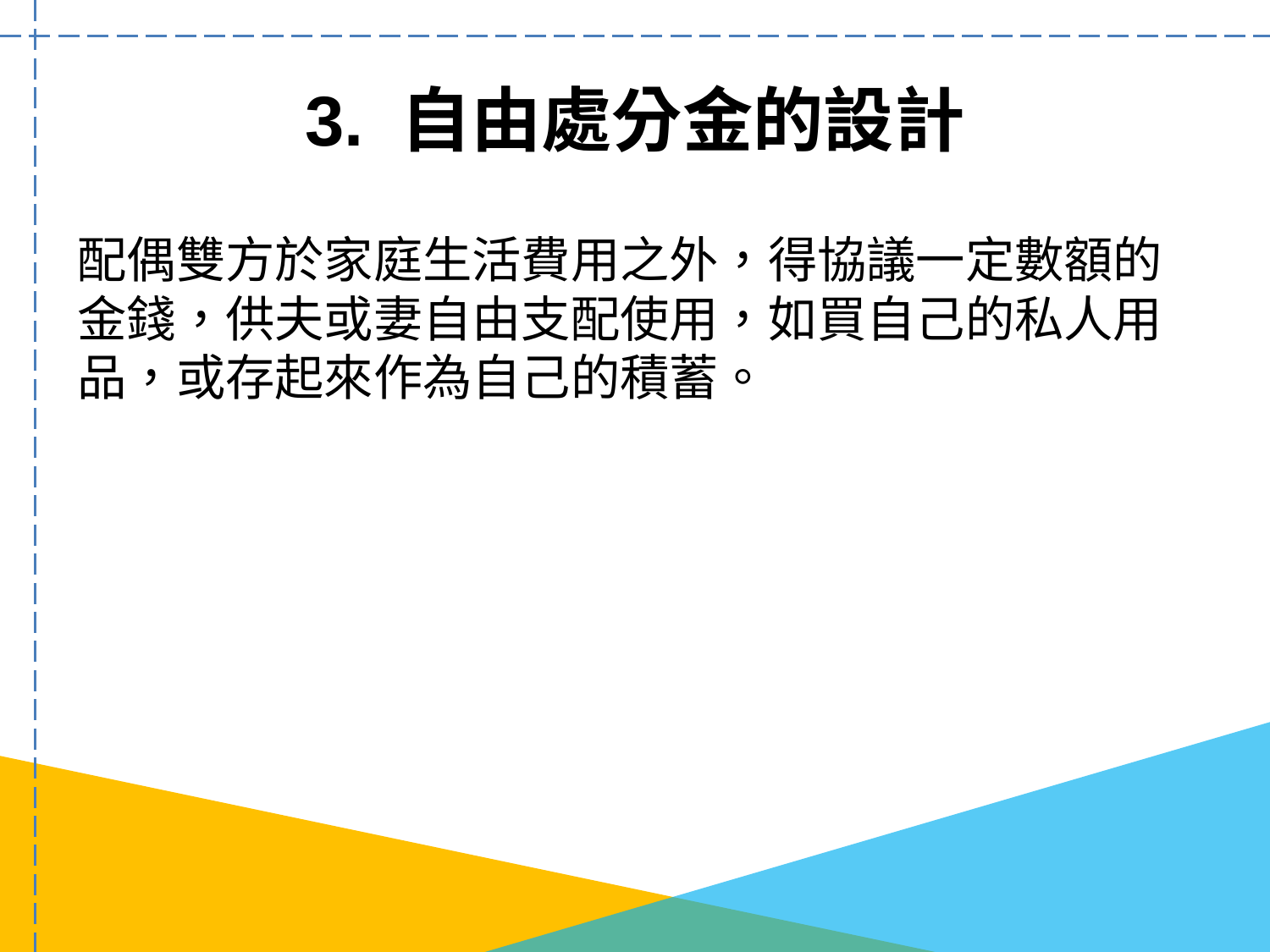

# 3. 自由處分金的設計
配偶雙方於家庭生活費用之外，得協議一定數額的金錢，供夫或妻自由支配使用，如買自己的私人用品，或存起來作為自己的積蓄。